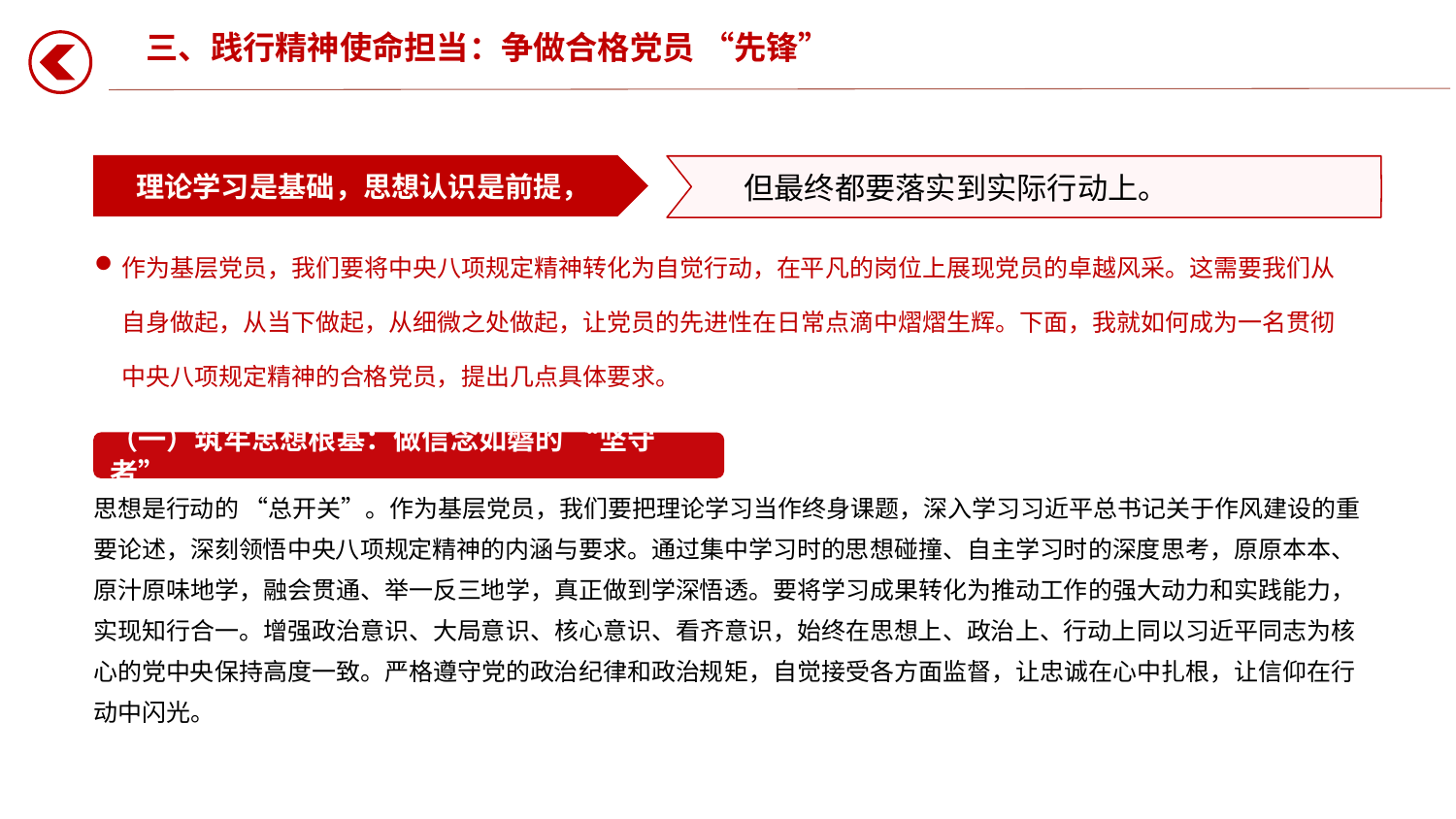

三、践行精神使命担当：争做合格党员 “先锋”
理论学习是基础，思想认识是前提，

但最终都要落实到实际行动上。
作为基层党员，我们要将中央八项规定精神转化为自觉行动，在平凡的岗位上展现党员的卓越风采。这需要我们从自身做起，从当下做起，从细微之处做起，让党员的先进性在日常点滴中熠熠生辉。下面，我就如何成为一名贯彻中央八项规定精神的合格党员，提出几点具体要求。
（一）筑牢思想根基：做信念如磐的 “坚守者”
思想是行动的 “总开关”。作为基层党员，我们要把理论学习当作终身课题，深入学习习近平总书记关于作风建设的重要论述，深刻领悟中央八项规定精神的内涵与要求。通过集中学习时的思想碰撞、自主学习时的深度思考，原原本本、原汁原味地学，融会贯通、举一反三地学，真正做到学深悟透。要将学习成果转化为推动工作的强大动力和实践能力，实现知行合一。增强政治意识、大局意识、核心意识、看齐意识，始终在思想上、政治上、行动上同以习近平同志为核心的党中央保持高度一致。严格遵守党的政治纪律和政治规矩，自觉接受各方面监督，让忠诚在心中扎根，让信仰在行动中闪光。